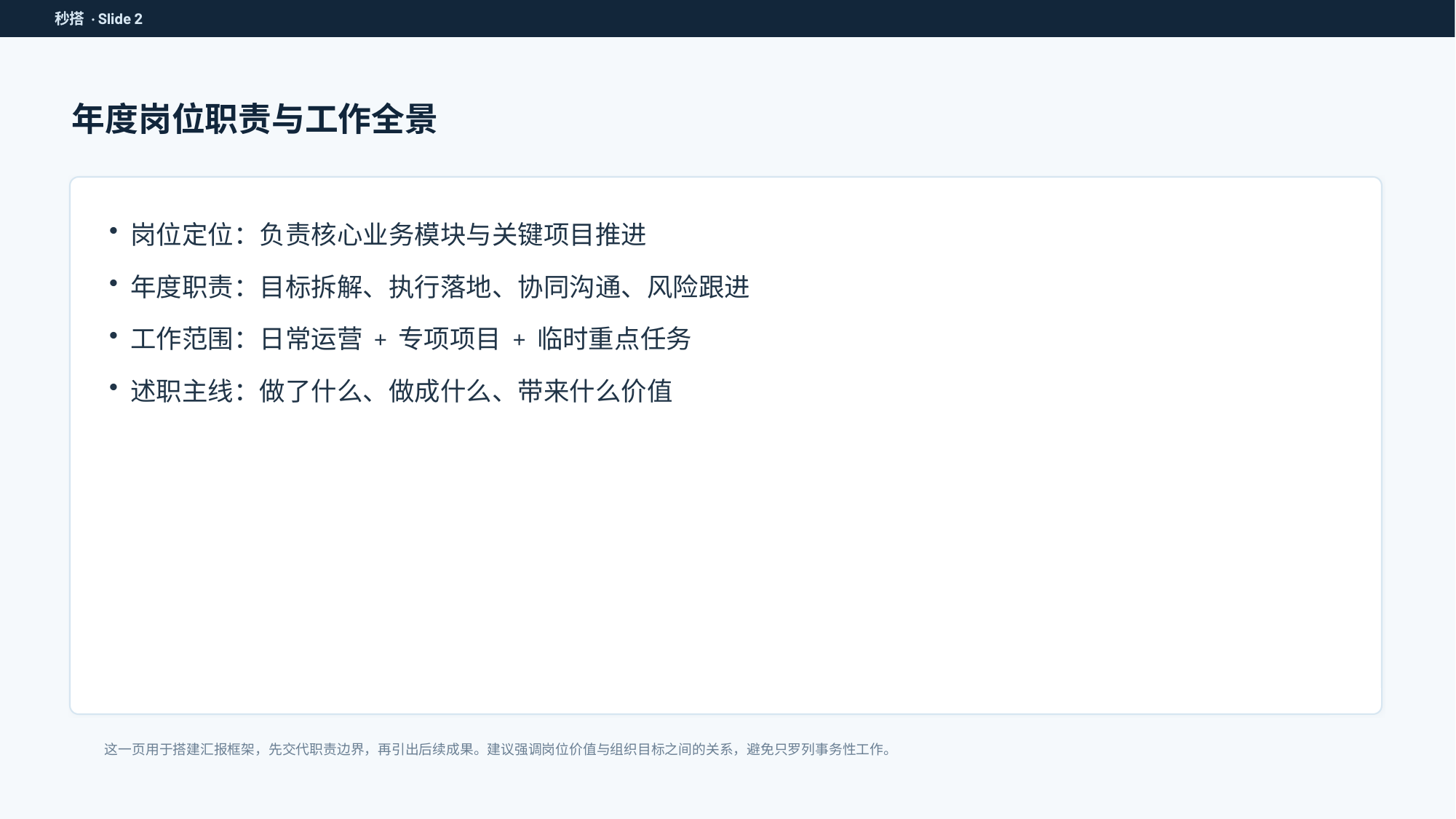

秒搭 · Slide 2
年度岗位职责与工作全景

岗位定位：负责核心业务模块与关键项目推进
年度职责：目标拆解、执行落地、协同沟通、风险跟进
工作范围：日常运营 + 专项项目 + 临时重点任务
述职主线：做了什么、做成什么、带来什么价值
这一页用于搭建汇报框架，先交代职责边界，再引出后续成果。建议强调岗位价值与组织目标之间的关系，避免只罗列事务性工作。